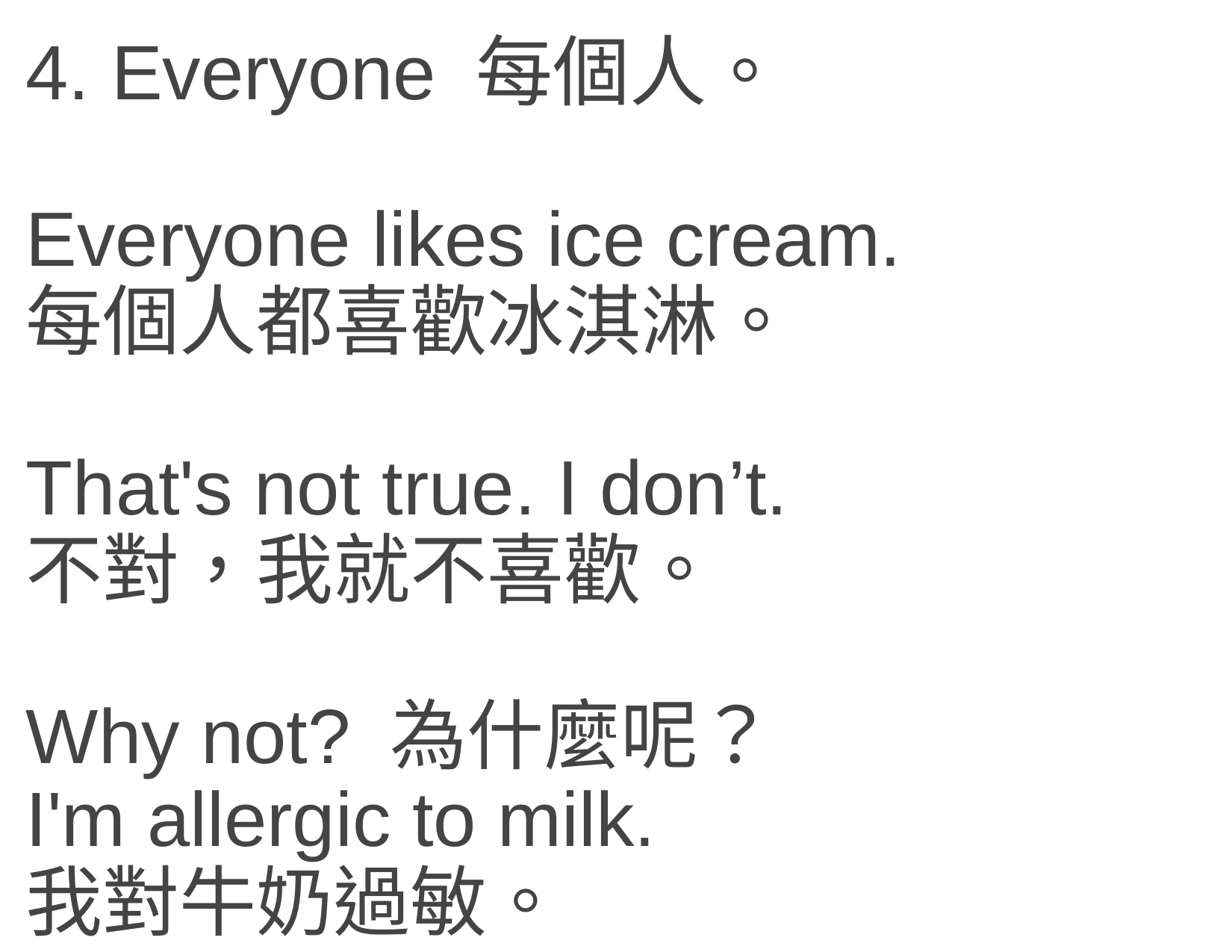

# 4. Everyone 每個人。 Everyone likes ice cream. 每個人都喜歡冰淇淋。 That's not true. I don’t. 不對，我就不喜歡。 Why not? 為什麼呢？ I'm allergic to milk. 我對牛奶過敏。